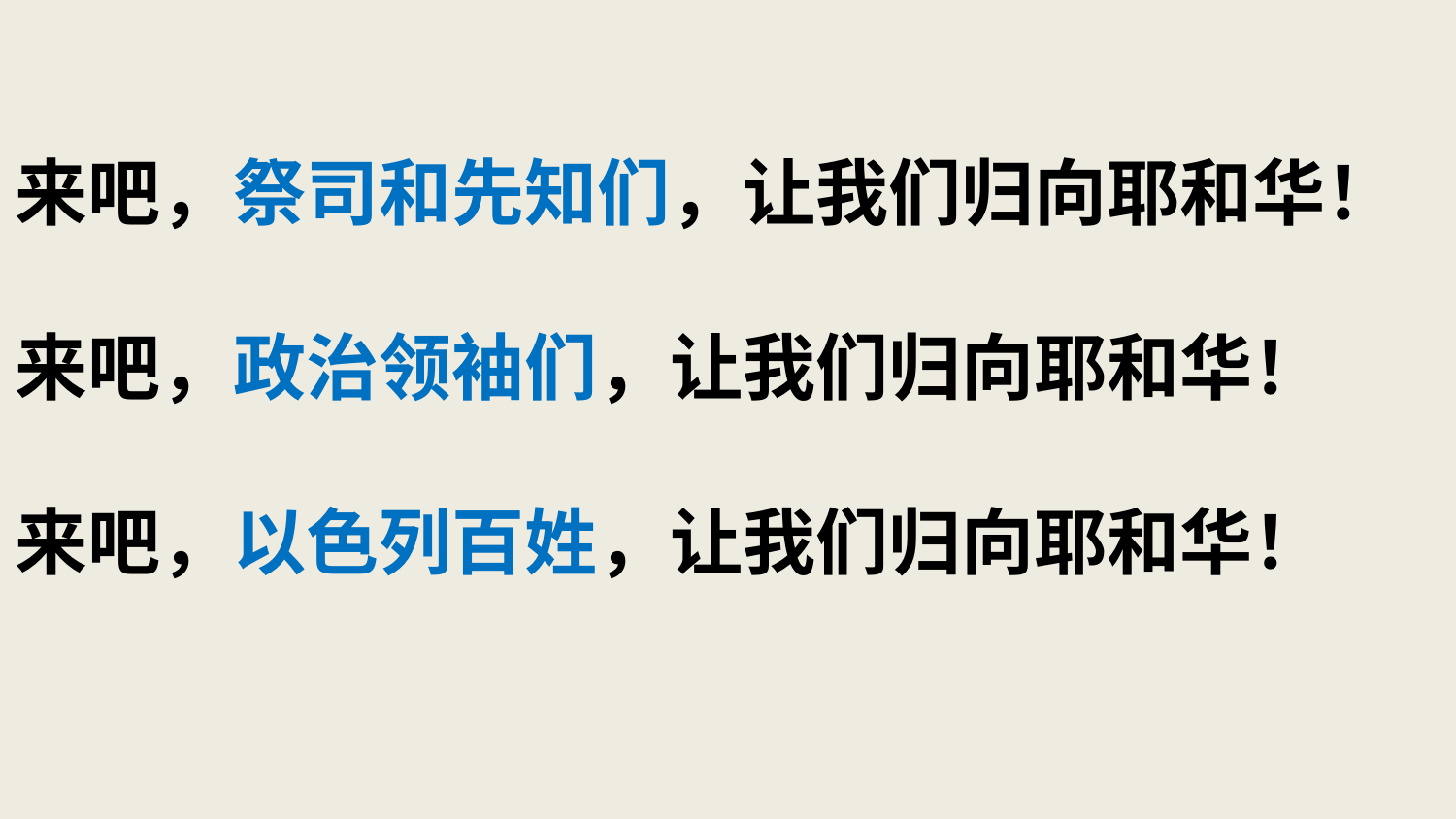

# 来吧，祭司和先知们，让我们归向耶和华！ 来吧，政治领袖们，让我们归向耶和华！ 来吧，以色列百姓，让我们归向耶和华！